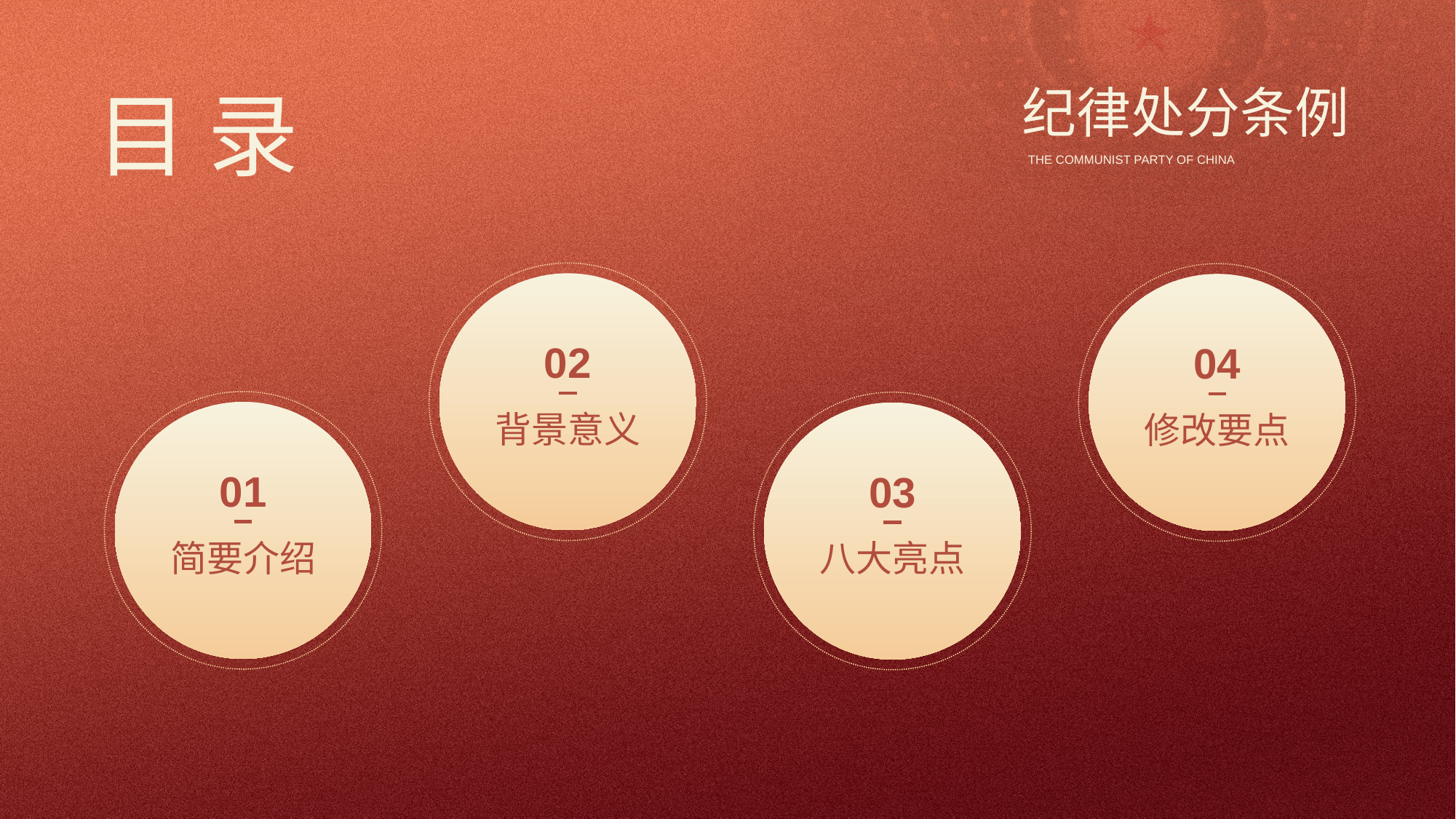

目 录
纪律处分条例
THE COMMUNIST PARTY OF CHINA

02
背景意义

04
修改要点

01
简要介绍

03
八大亮点